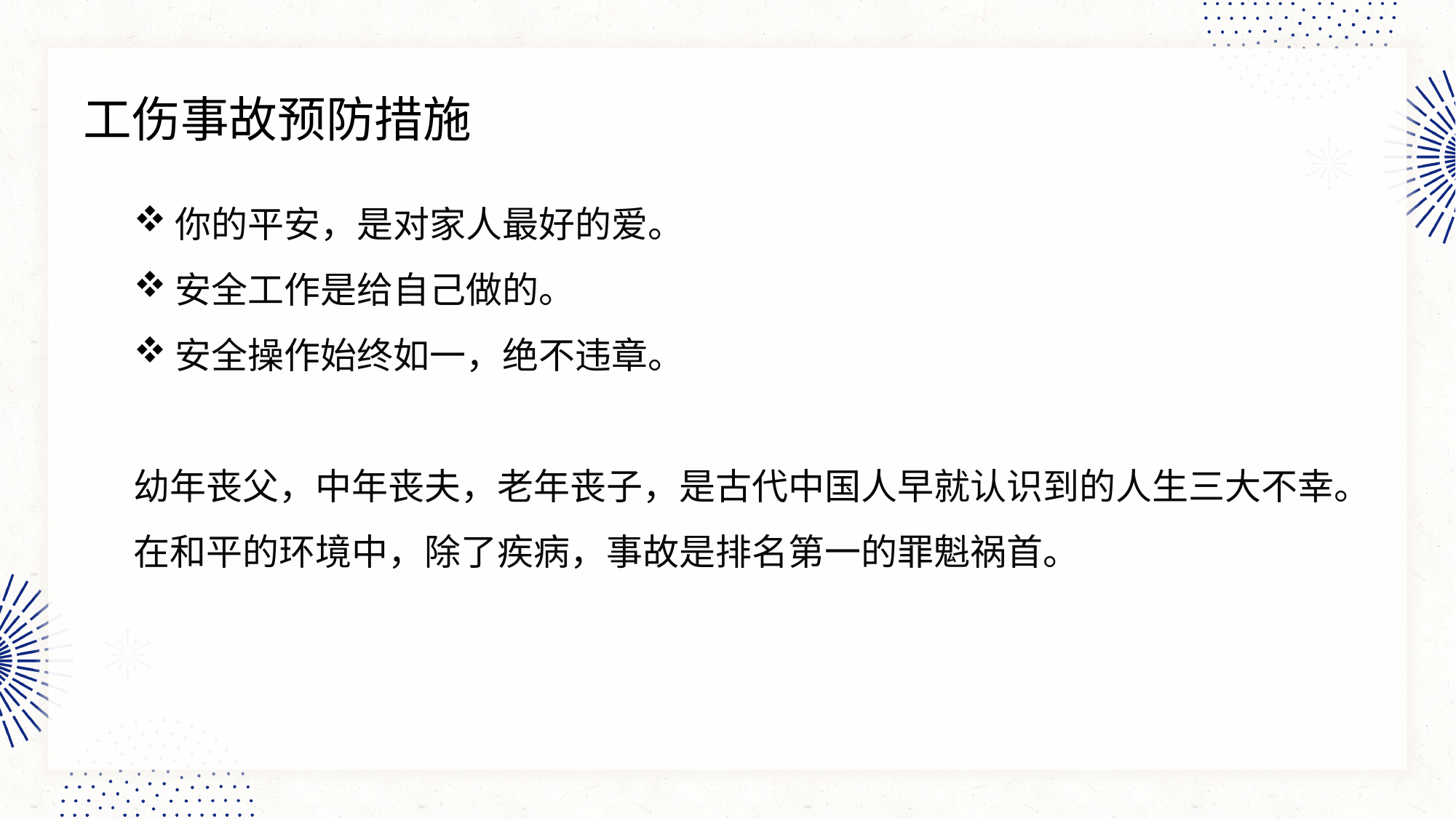

工伤事故预防措施
你的平安，是对家人最好的爱。
安全工作是给自己做的。
安全操作始终如一，绝不违章。

幼年丧父，中年丧夫，老年丧子，是古代中国人早就认识到的人生三大不幸。在和平的环境中，除了疾病，事故是排名第一的罪魁祸首。